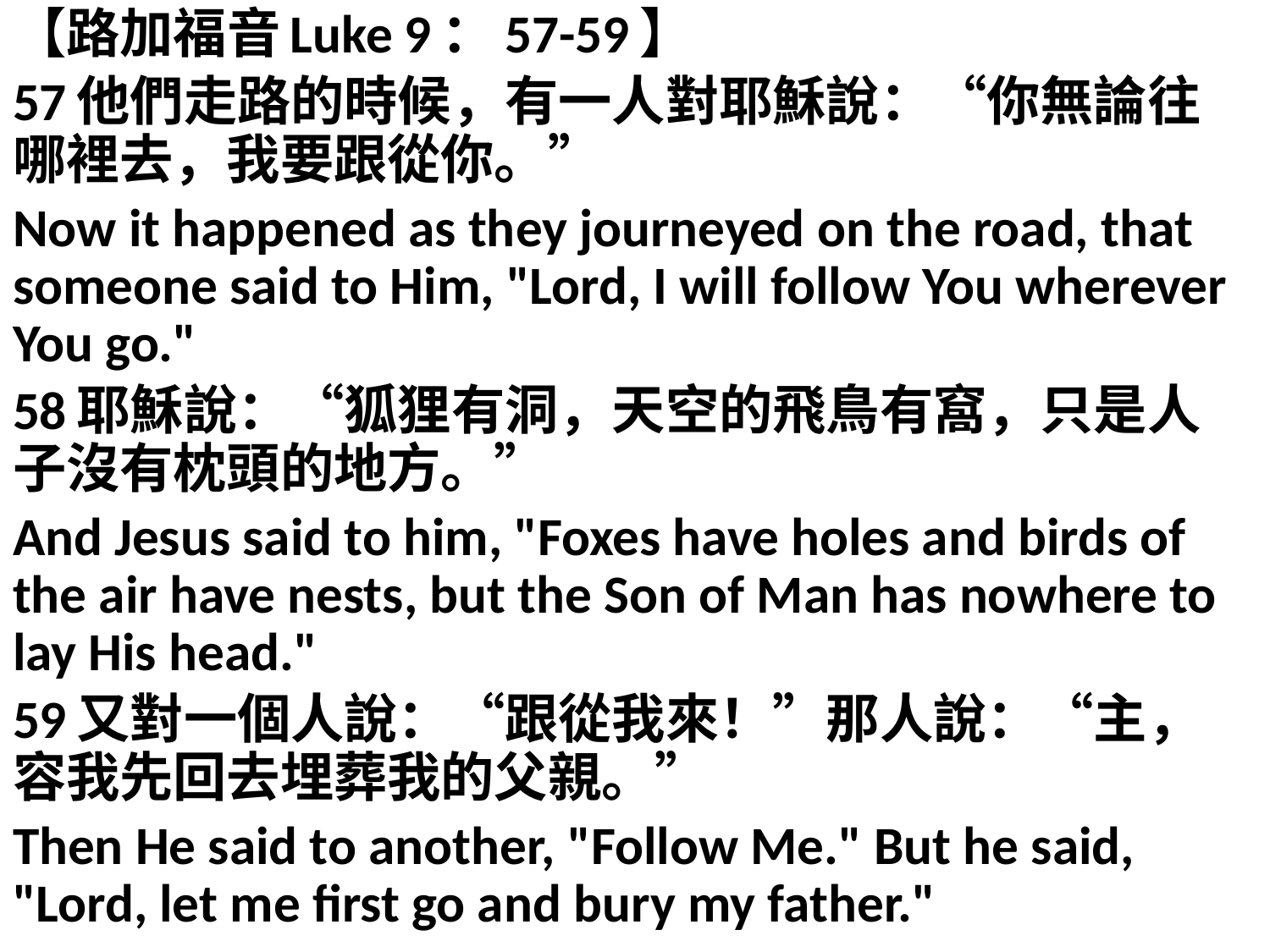

【路加福音Luke 9：57-59】
57他們走路的時候，有一人對耶穌說：“你無論往哪裡去，我要跟從你。”
Now it happened as they journeyed on the road, that someone said to Him, "Lord, I will follow You wherever You go."
58耶穌說：“狐狸有洞，天空的飛鳥有窩，只是人子沒有枕頭的地方。”
And Jesus said to him, "Foxes have holes and birds of the air have nests, but the Son of Man has nowhere to lay His head."
59又對一個人說：“跟從我來！”那人說：“主，容我先回去埋葬我的父親。”
Then He said to another, "Follow Me." But he said, "Lord, let me first go and bury my father."